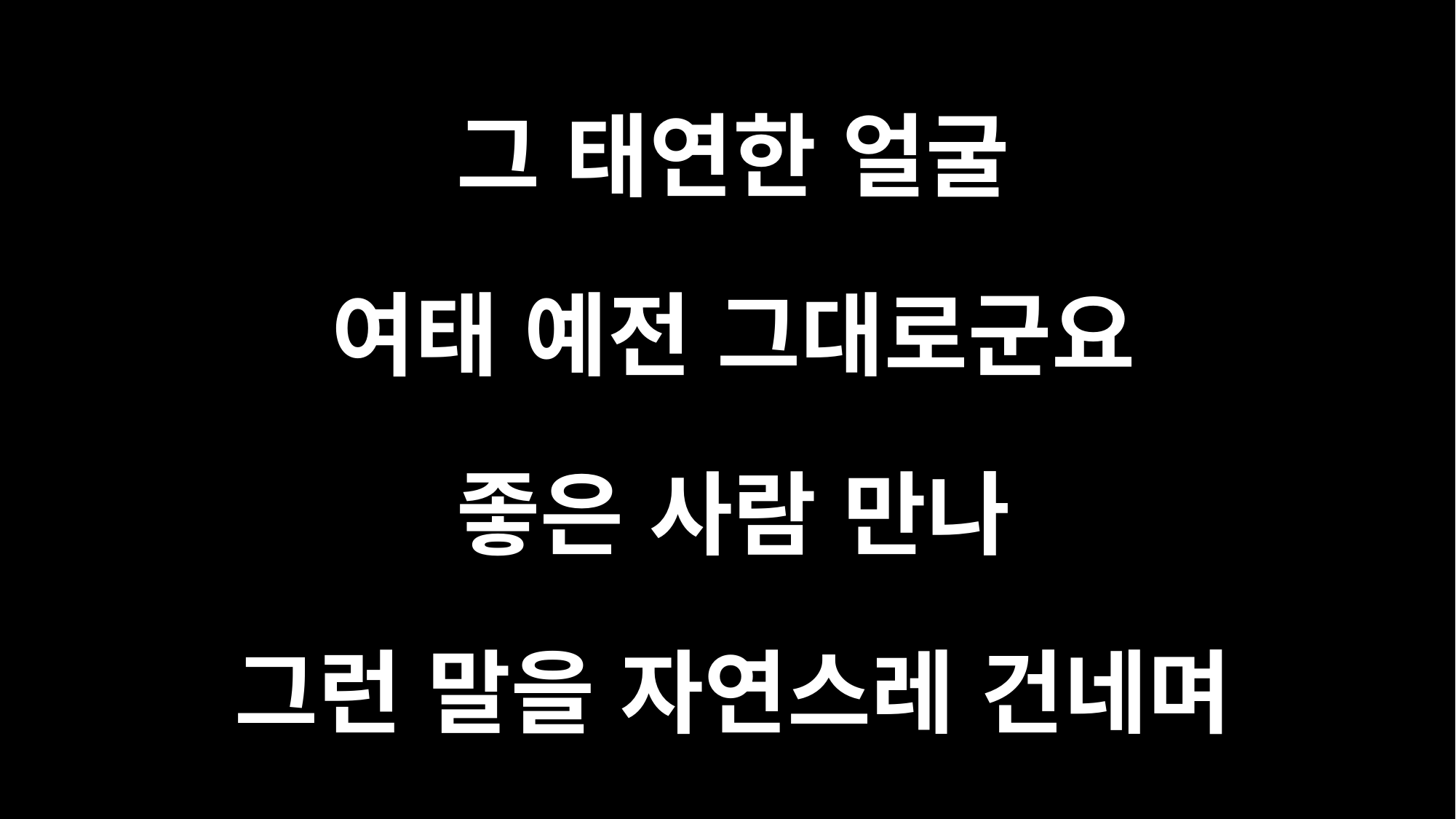

그 태연한 얼굴
여태 예전 그대로군요
좋은 사람 만나
그런 말을 자연스레 건네며